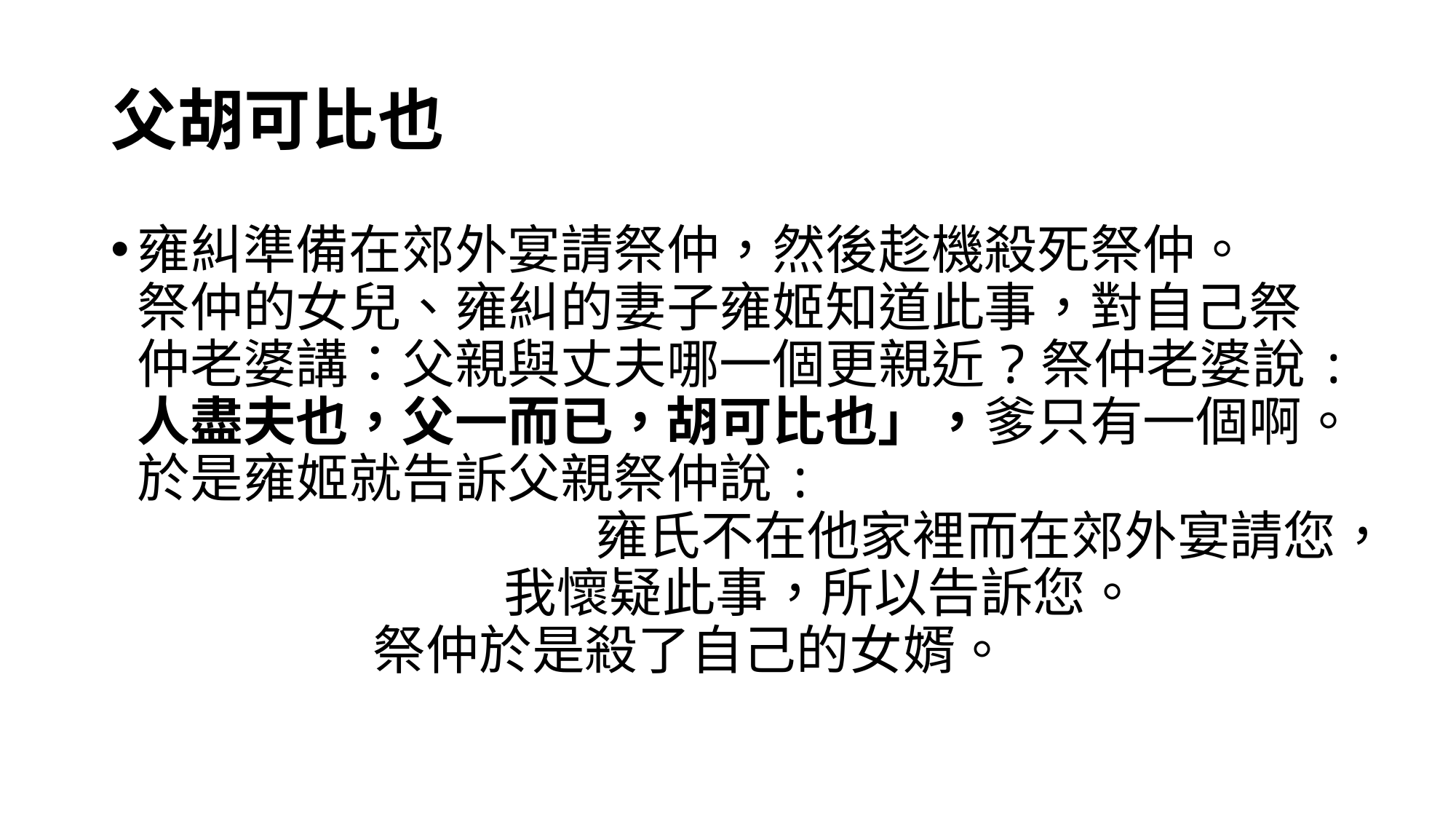

# 父胡可比也
雍糾準備在郊外宴請祭仲，然後趁機殺死祭仲。         祭仲的女兒、雍糾的妻子雍姬知道此事，對自己祭仲老婆講：父親與丈夫哪一個更親近?祭仲老婆說:人盡夫也，父一而已，胡可比也」，爹只有一個啊。於是雍姬就告訴父親祭仲說:                               雍氏不在他家裡而在郊外宴請您，                               我懷疑此事，所以告訴您。                                      祭仲於是殺了自己的女婿。